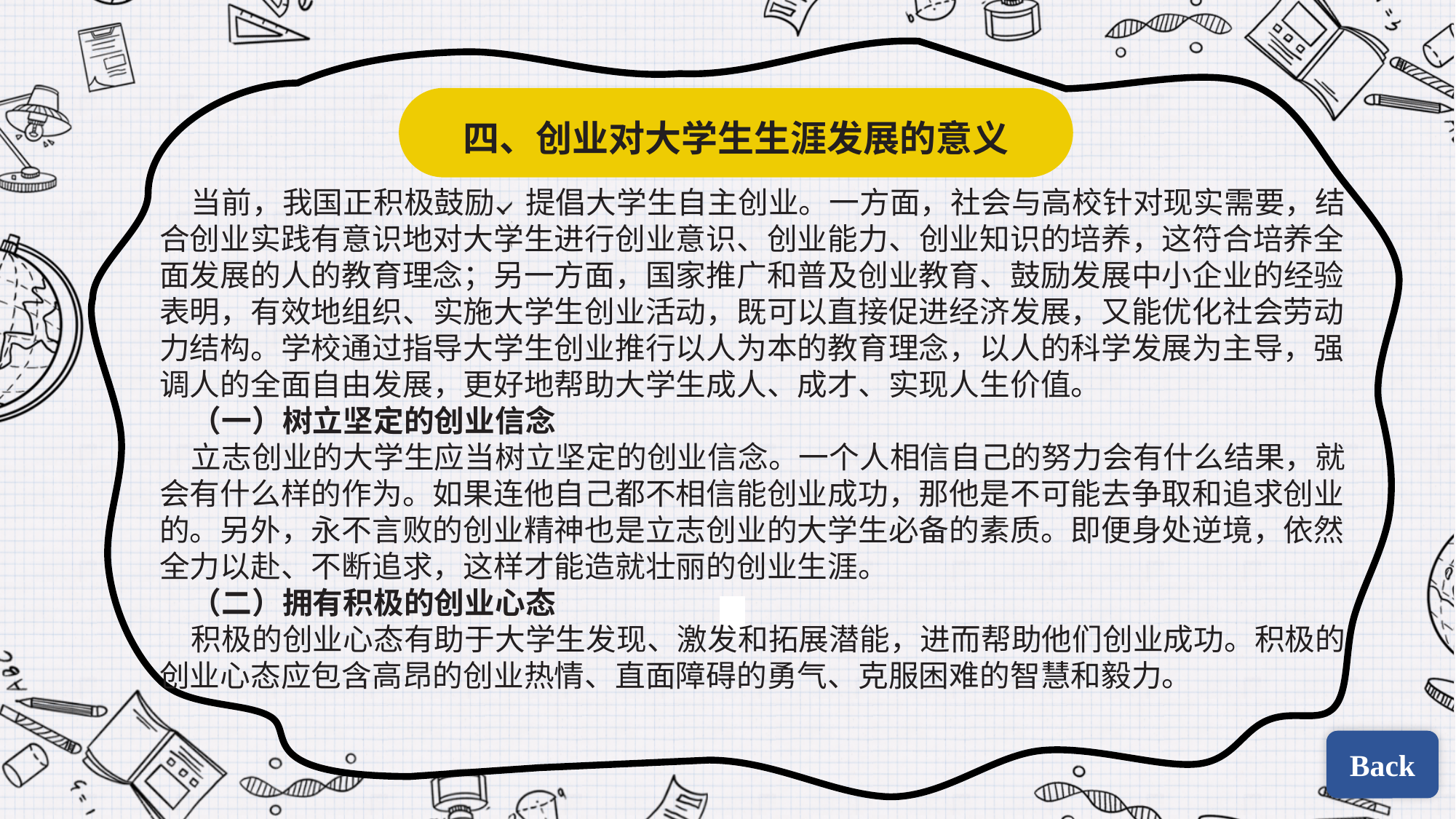

四、创业对大学生生涯发展的意义
当前，我国正积极鼓励、提倡大学生自主创业。一方面，社会与高校针对现实需要，结合创业实践有意识地对大学生进行创业意识、创业能力、创业知识的培养，这符合培养全面发展的人的教育理念；另一方面，国家推广和普及创业教育、鼓励发展中小企业的经验表明，有效地组织、实施大学生创业活动，既可以直接促进经济发展，又能优化社会劳动力结构。学校通过指导大学生创业推行以人为本的教育理念，以人的科学发展为主导，强调人的全面自由发展，更好地帮助大学生成人、成才、实现人生价值。
（一）树立坚定的创业信念
立志创业的大学生应当树立坚定的创业信念。一个人相信自己的努力会有什么结果，就会有什么样的作为。如果连他自己都不相信能创业成功，那他是不可能去争取和追求创业的。另外，永不言败的创业精神也是立志创业的大学生必备的素质。即便身处逆境，依然全力以赴、不断追求，这样才能造就壮丽的创业生涯。
（二）拥有积极的创业心态
积极的创业心态有助于大学生发现、激发和拓展潜能，进而帮助他们创业成功。积极的创业心态应包含高昂的创业热情、直面障碍的勇气、克服困难的智慧和毅力。
|  |  |
| --- | --- |
|  |  |

Back